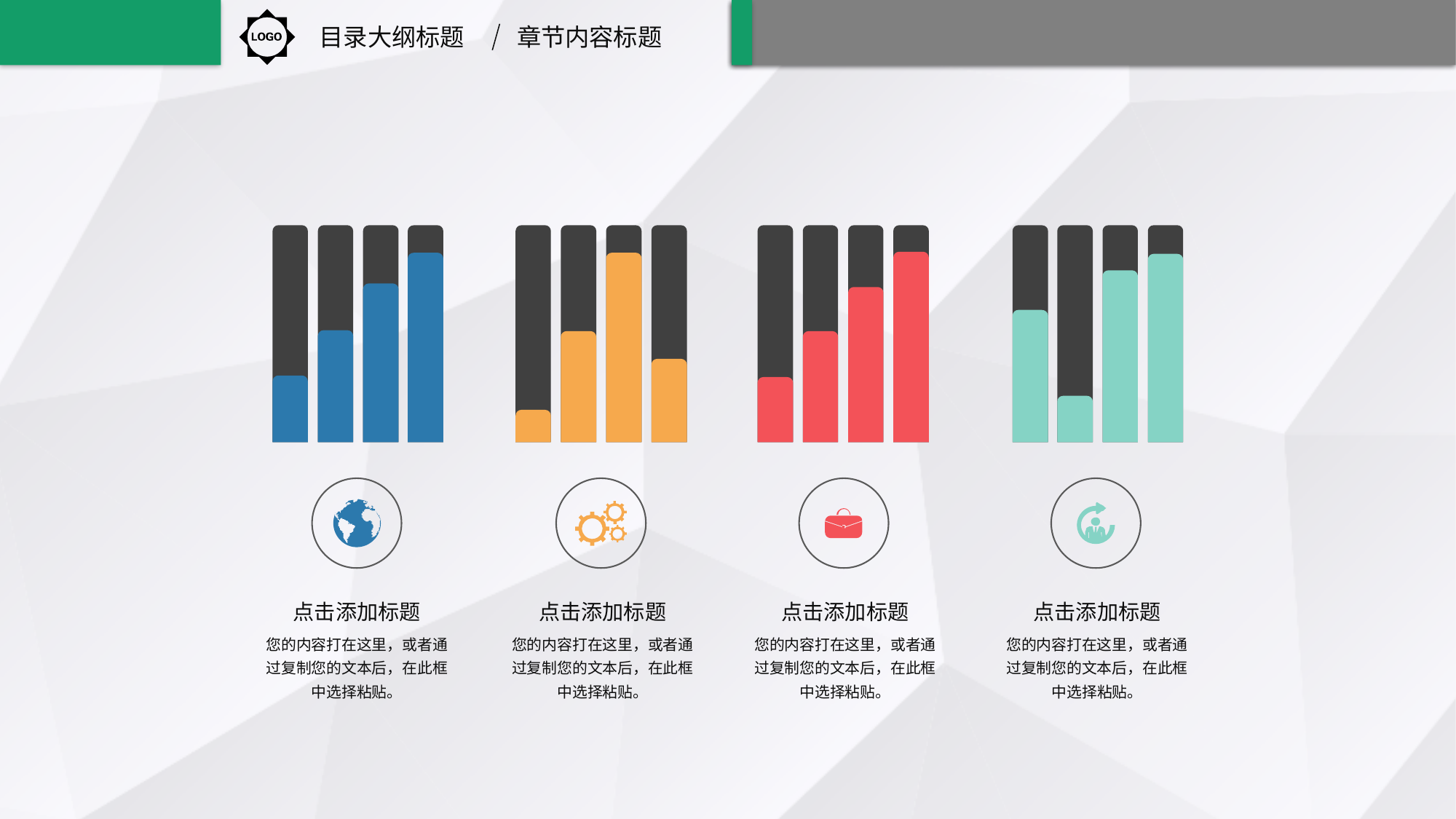

目录大纲标题
章节内容标题

点击添加标题
点击添加标题
点击添加标题
点击添加标题
您的内容打在这里，或者通过复制您的文本后，在此框中选择粘贴。
您的内容打在这里，或者通过复制您的文本后，在此框中选择粘贴。
您的内容打在这里，或者通过复制您的文本后，在此框中选择粘贴。
您的内容打在这里，或者通过复制您的文本后，在此框中选择粘贴。
延时